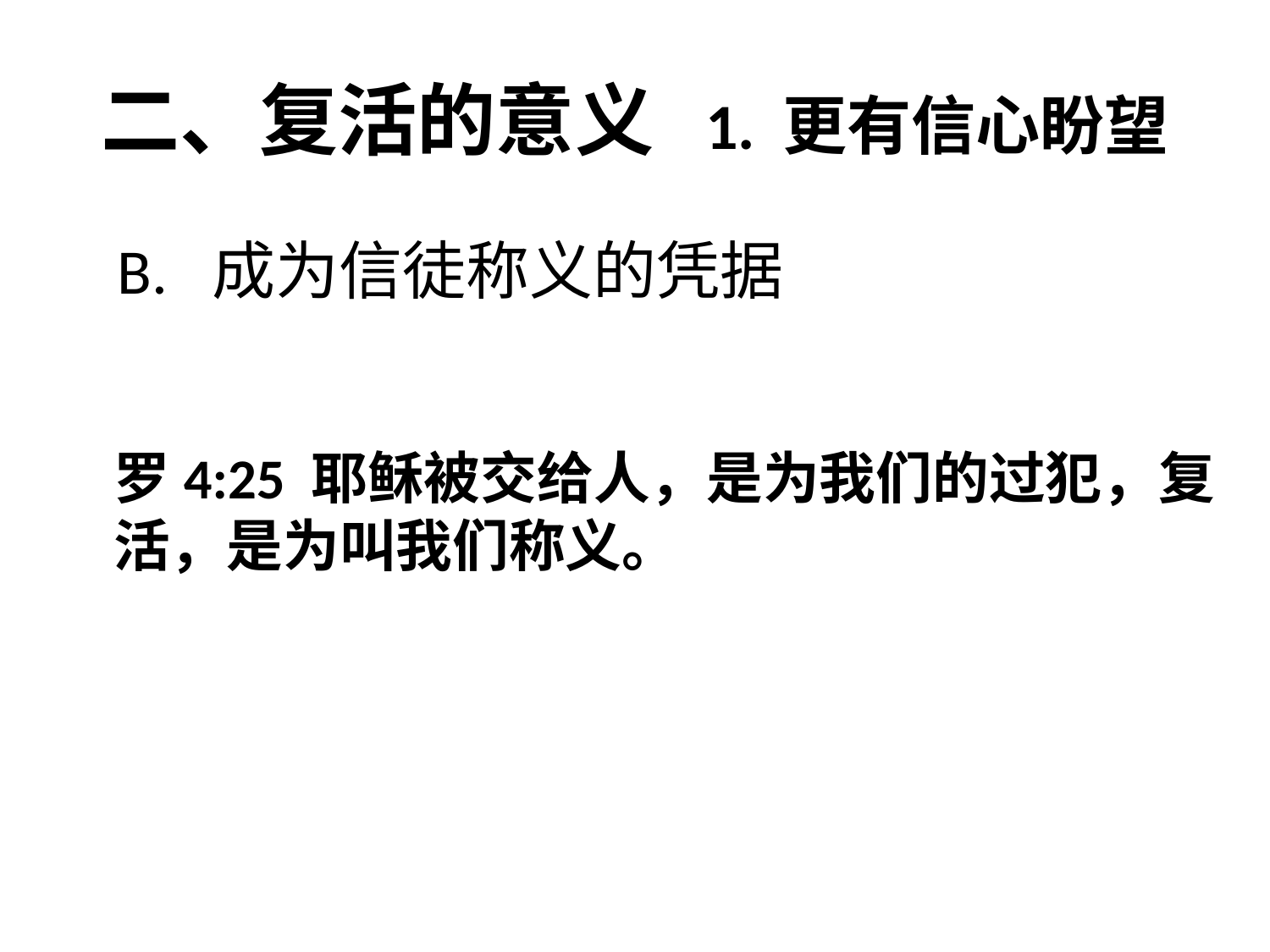

# 二、复活的意义  1. 更有信心盼望
B.  成为信徒称义的凭据
罗4:25 耶稣被交给人，是为我们的过犯，复活，是为叫我们称义。